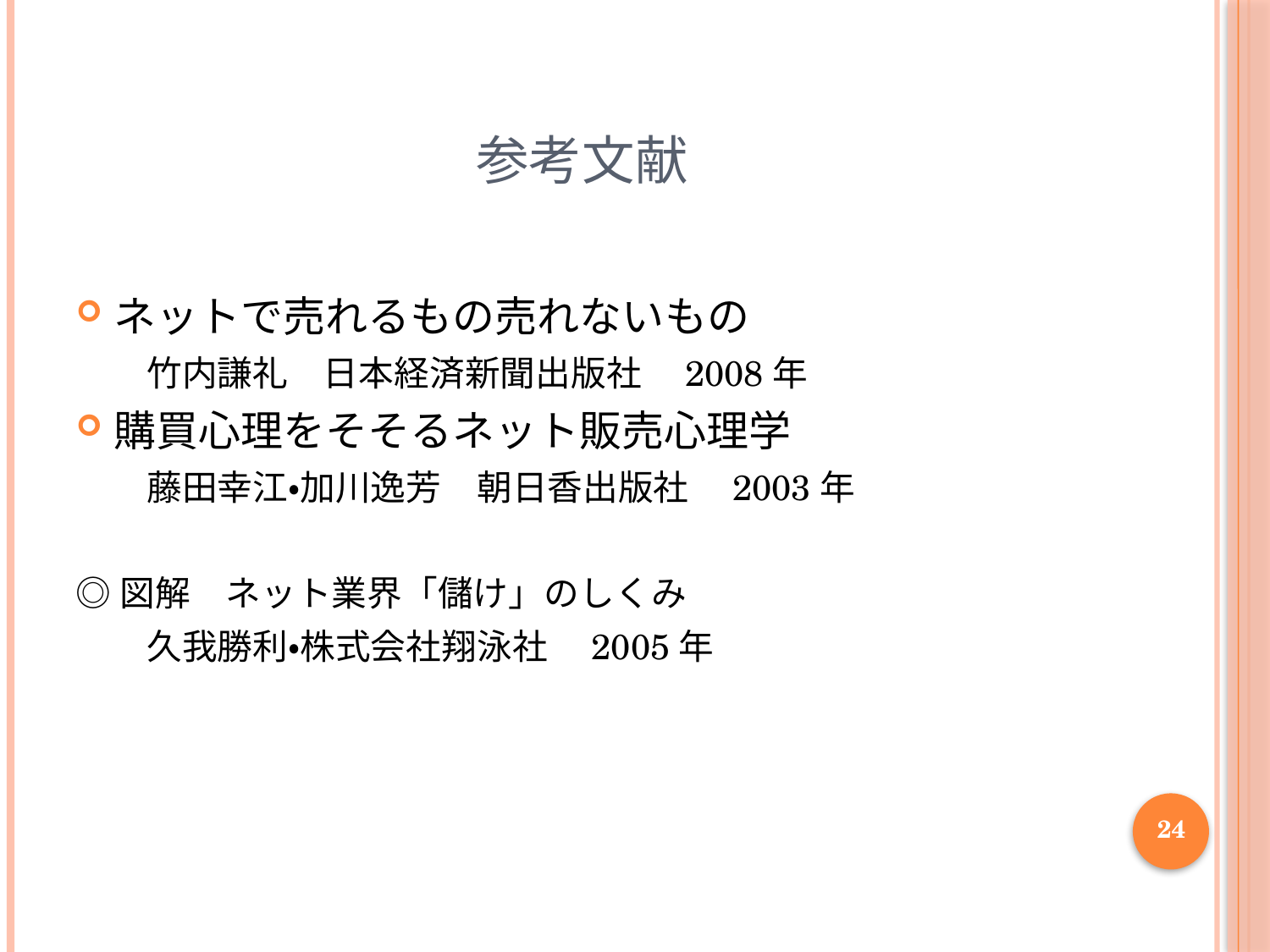

# 参考文献

ネットで売れるもの売れないもの
　　竹内謙礼　日本経済新聞出版社　2008年
購買心理をそそるネット販売心理学
　　藤田幸江・加川逸芳　朝日香出版社　2003年

◎図解　ネット業界「儲け」のしくみ
　　久我勝利・株式会社翔泳社　2005年

24